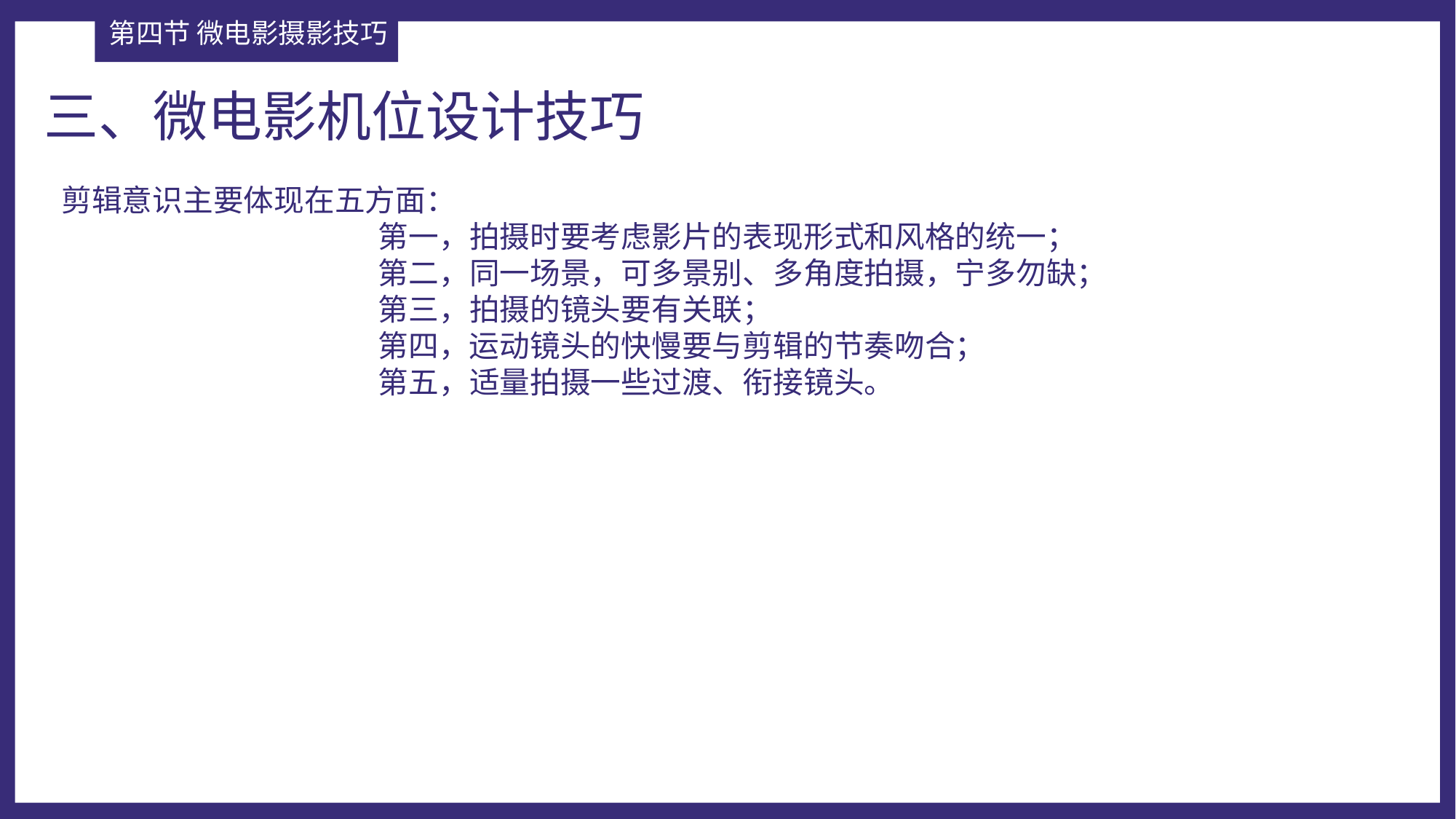

第四节 微电影摄影技巧
三、微电影机位设计技巧
剪辑意识主要体现在五方面：
                                              第一，拍摄时要考虑影片的表现形式和风格的统一；
                                              第二，同一场景，可多景别、多角度拍摄，宁多勿缺；
                                              第三，拍摄的镜头要有关联；
                                              第四，运动镜头的快慢要与剪辑的节奏吻合；
                                              第五，适量拍摄一些过渡、衔接镜头。